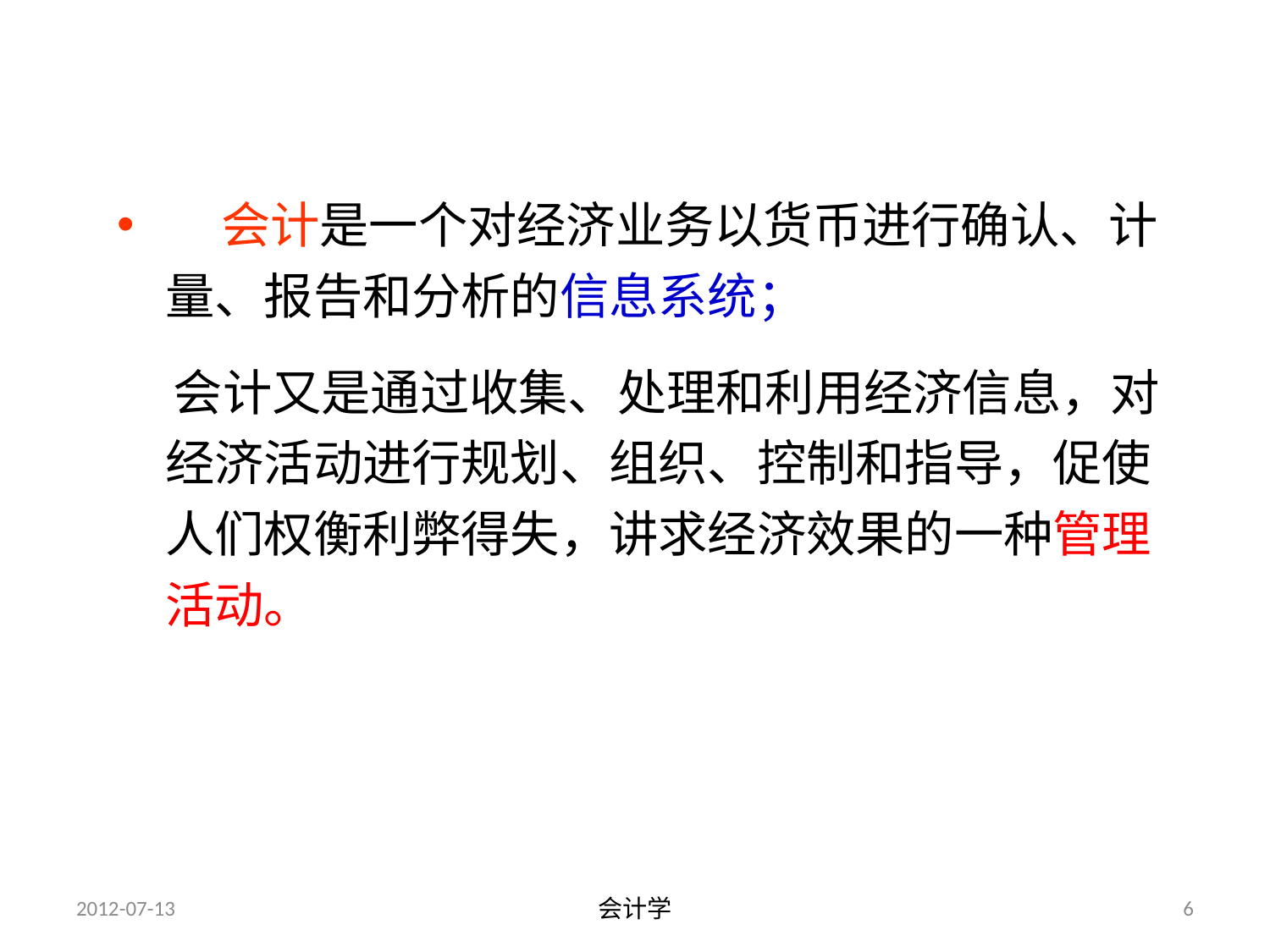

二、会计的概念
    会计是一个对经济业务以货币进行确认、计量、报告和分析的信息系统；
    会计又是通过收集、处理和利用经济信息，对经济活动进行规划、组织、控制和指导，促使人们权衡利弊得失，讲求经济效果的一种管理活动。
2012-07-13
会计学
6